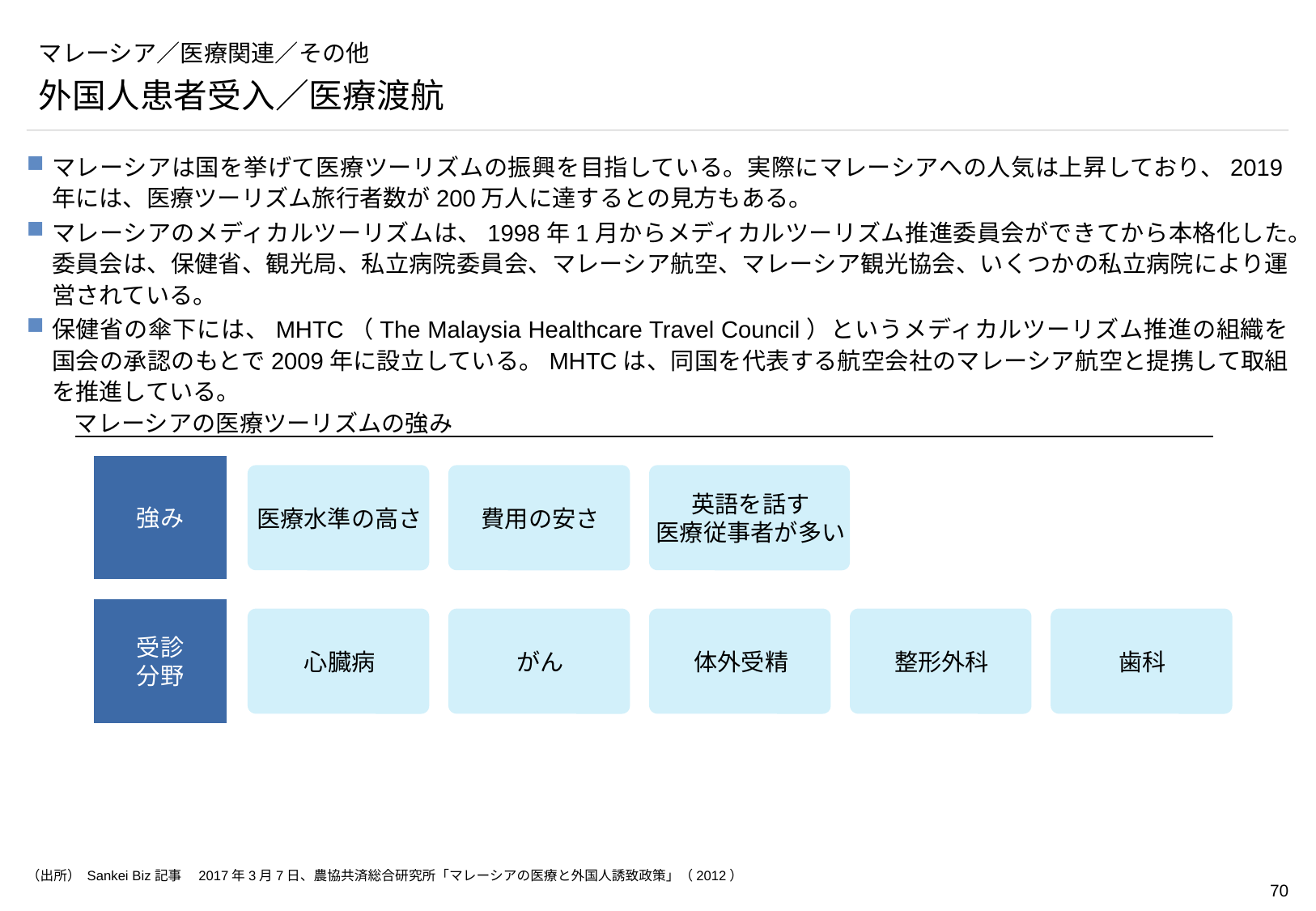

# マレーシア／医療関連／その他
外国人患者受入／医療渡航
マレーシアは国を挙げて医療ツーリズムの振興を目指している。実際にマレーシアへの人気は上昇しており、2019年には、医療ツーリズム旅行者数が200万人に達するとの見方もある。
マレーシアのメディカルツーリズムは、1998年1月からメディカルツーリズム推進委員会ができてから本格化した。委員会は、保健省、観光局、私立病院委員会、マレーシア航空、マレーシア観光協会、いくつかの私立病院により運営されている。
保健省の傘下には、MHTC（The Malaysia Healthcare Travel Council）というメディカルツーリズム推進の組織を国会の承認のもとで2009年に設立している。MHTCは、同国を代表する航空会社のマレーシア航空と提携して取組を推進している。
マレーシアの医療ツーリズムの強み
英語を話す
医療従事者が多い
医療水準の高さ
費用の安さ
強み
心臓病
がん
体外受精
整形外科
歯科
受診
分野
（出所） Sankei Biz記事　2017年3月7日、農協共済総合研究所「マレーシアの医療と外国人誘致政策」（2012）